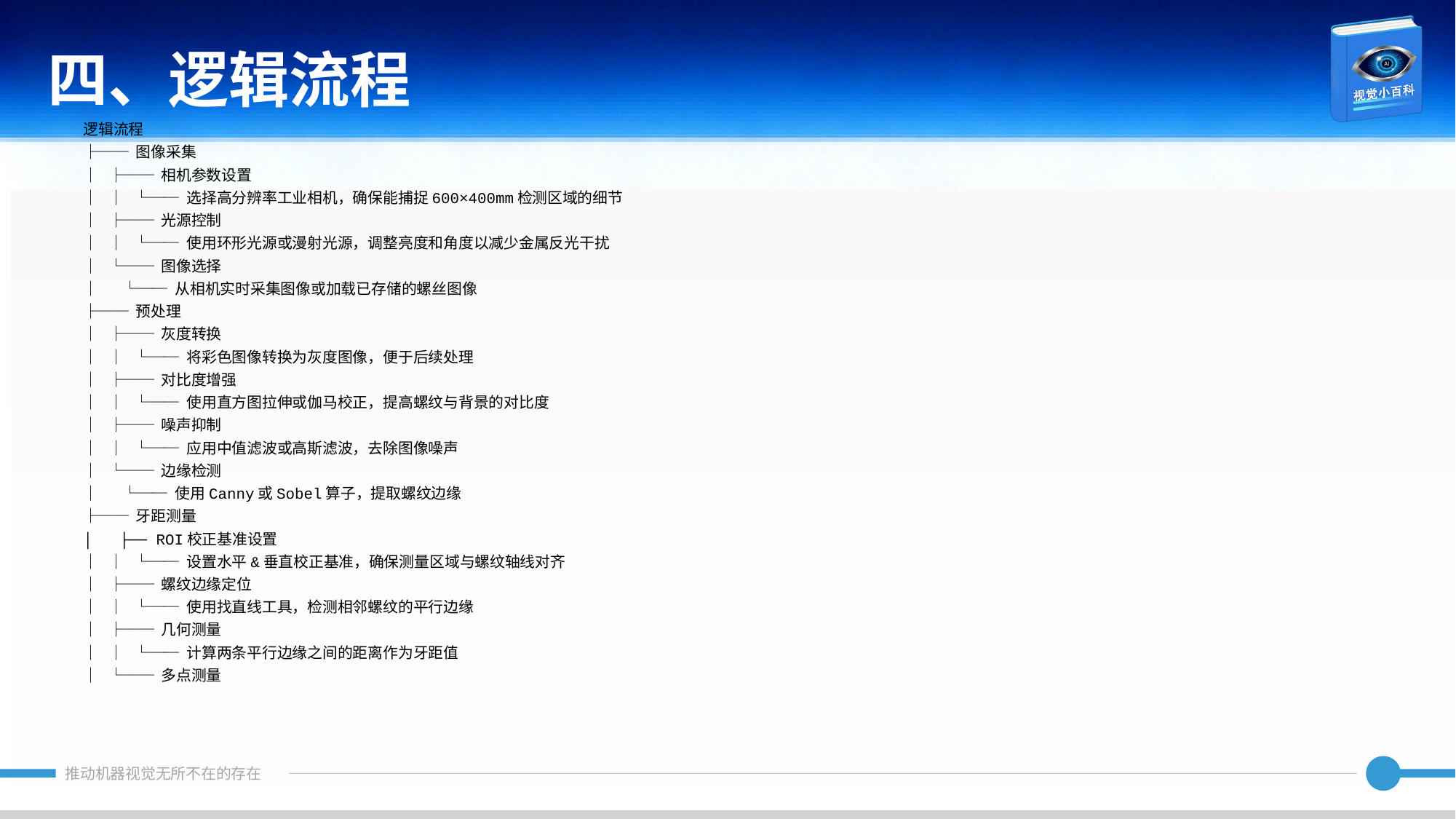

四、逻辑流程

逻辑流程
├── 图像采集
│   ├── 相机参数设置
│   │   └── 选择高分辨率工业相机，确保能捕捉600×400mm检测区域的细节
│   ├── 光源控制
│   │   └── 使用环形光源或漫射光源，调整亮度和角度以减少金属反光干扰
│   └── 图像选择
│       └── 从相机实时采集图像或加载已存储的螺丝图像
├── 预处理
│   ├── 灰度转换
│   │   └── 将彩色图像转换为灰度图像，便于后续处理
│   ├── 对比度增强
│   │   └── 使用直方图拉伸或伽马校正，提高螺纹与背景的对比度
│   ├── 噪声抑制
│   │   └── 应用中值滤波或高斯滤波，去除图像噪声
│   └── 边缘检测
│       └── 使用Canny或Sobel算子，提取螺纹边缘
├── 牙距测量
│   ├── ROI校正基准设置
│   │   └── 设置水平&垂直校正基准，确保测量区域与螺纹轴线对齐
│   ├── 螺纹边缘定位
│   │   └── 使用找直线工具，检测相邻螺纹的平行边缘
│   ├── 几何测量
│   │   └── 计算两条平行边缘之间的距离作为牙距值
│   └── 多点测量
8